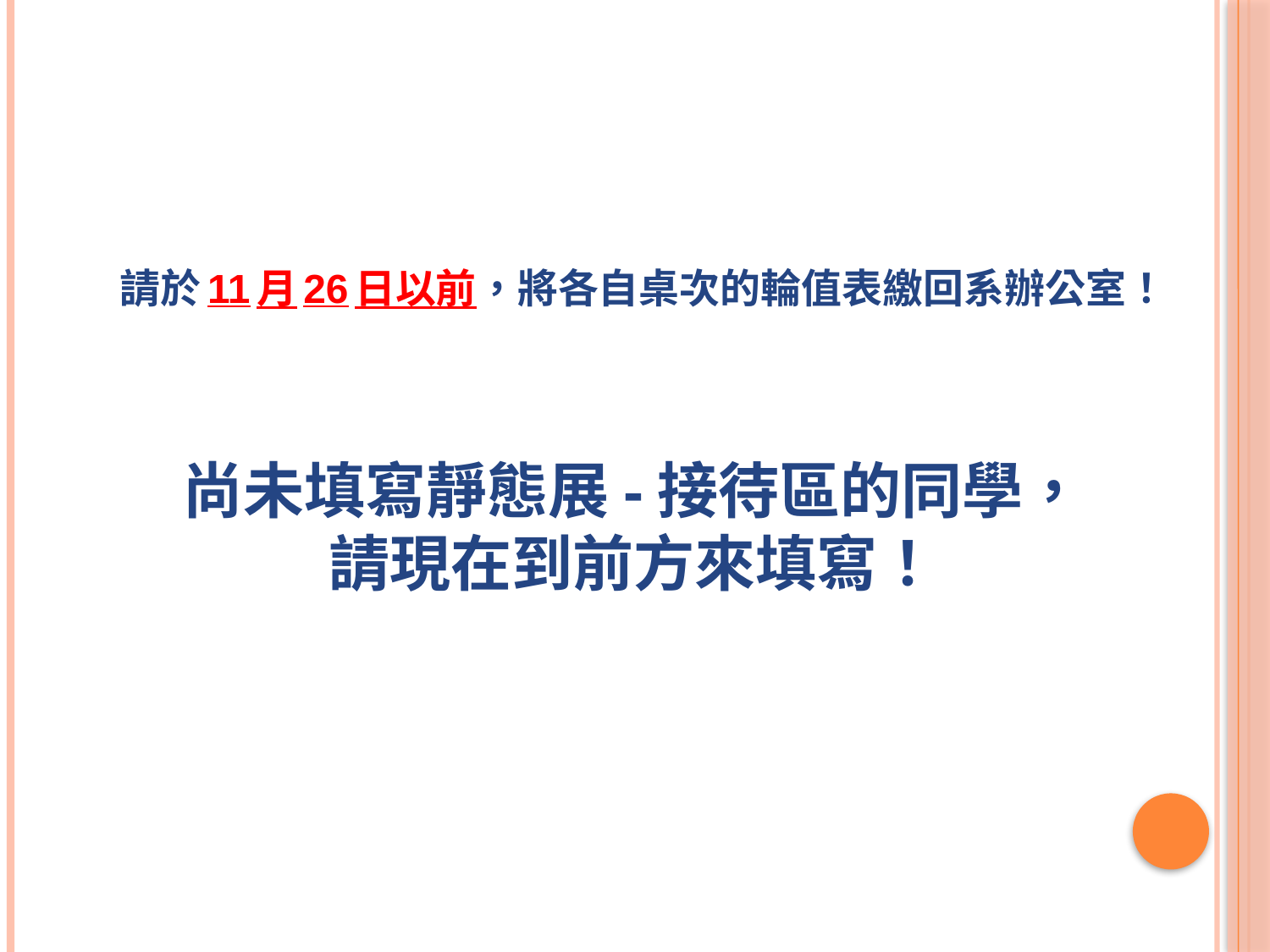

# 請於11月26日以前，將各自桌次的輪值表繳回系辦公室！
尚未填寫靜態展-接待區的同學，
請現在到前方來填寫！